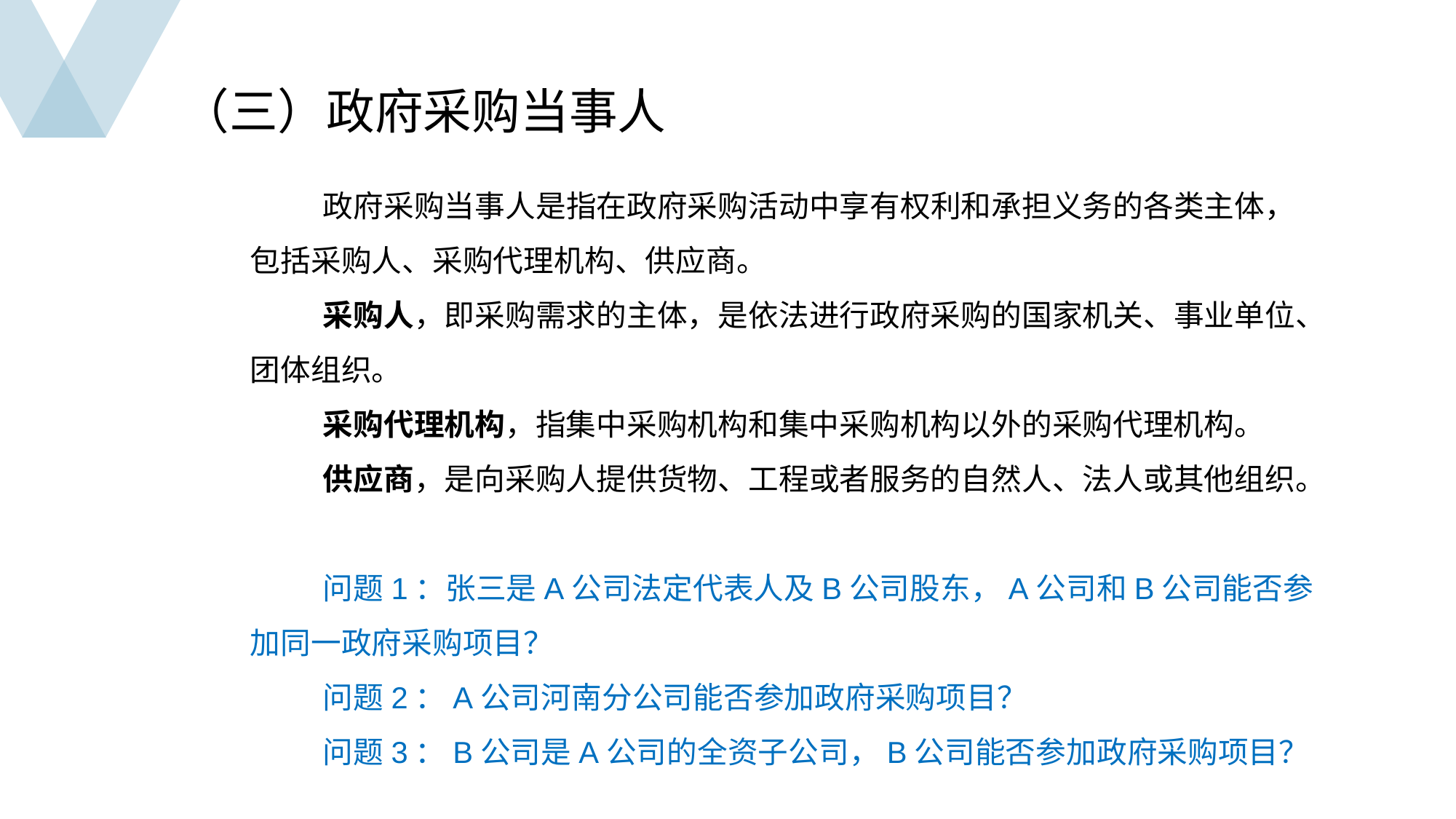

（三）政府采购当事人
政府采购当事人是指在政府采购活动中享有权利和承担义务的各类主体，包括采购人、采购代理机构、供应商。
采购人，即采购需求的主体，是依法进行政府采购的国家机关、事业单位、团体组织。
采购代理机构，指集中采购机构和集中采购机构以外的采购代理机构。
供应商，是向采购人提供货物、工程或者服务的自然人、法人或其他组织。

问题1：张三是A公司法定代表人及B公司股东，A公司和B公司能否参加同一政府采购项目？
问题2：A公司河南分公司能否参加政府采购项目？
问题3：B公司是A公司的全资子公司，B公司能否参加政府采购项目？